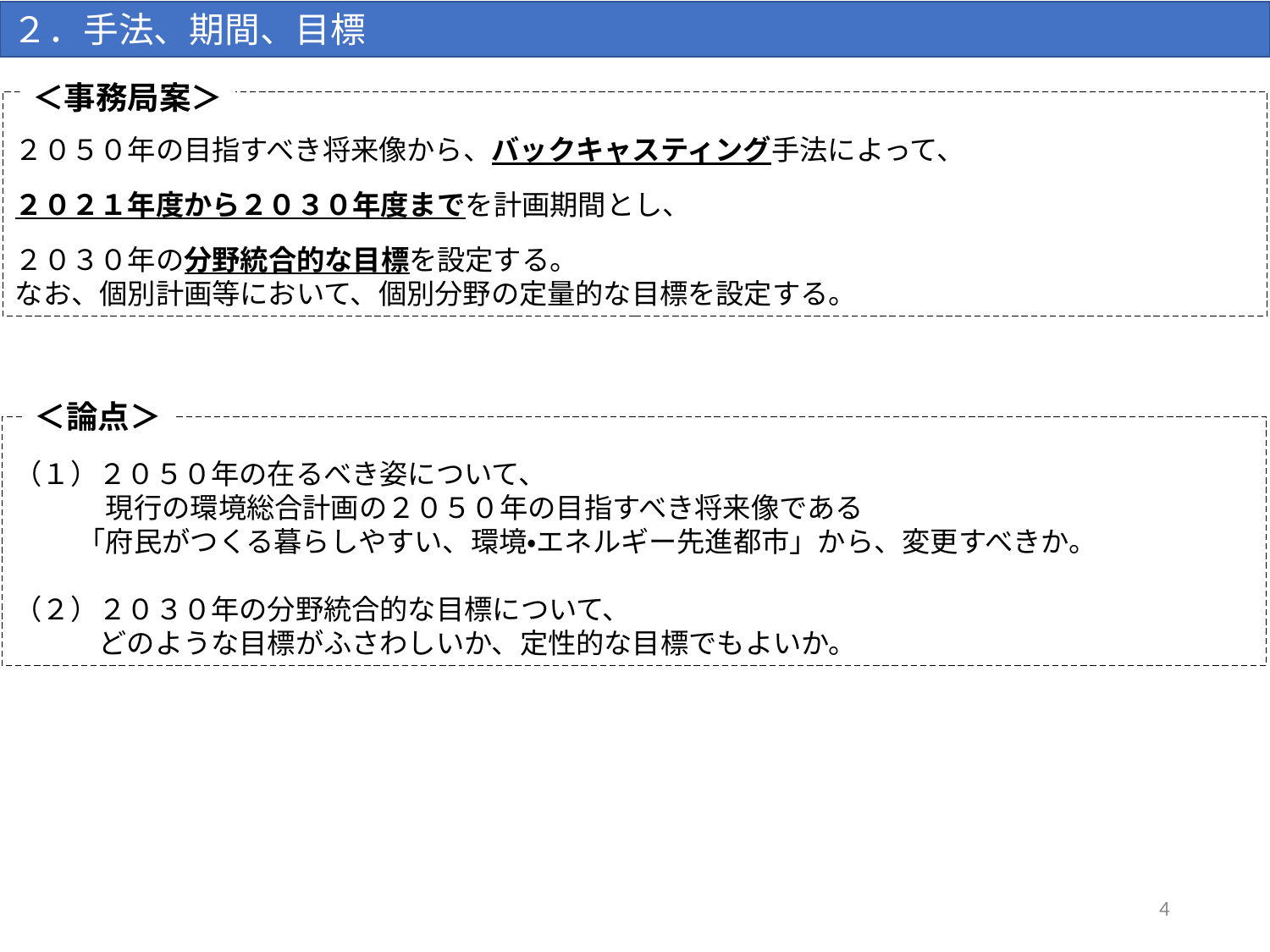

２．手法、期間、目標
＜事務局案＞

２０５０年の目指すべき将来像から、バックキャスティング手法によって、

２０２１年度から２０３０年度までを計画期間とし、

２０３０年の分野統合的な目標を設定する。
なお、個別計画等において、個別分野の定量的な目標を設定する。
＜論点＞

（１）２０５０年の在るべき姿について、
　現行の環境総合計画の２０５０年の目指すべき将来像である
「府民がつくる暮らしやすい、環境・エネルギー先進都市」から、変更すべきか。

（２）２０３０年の分野統合的な目標について、
　　　どのような目標がふさわしいか、定性的な目標でもよいか。
4